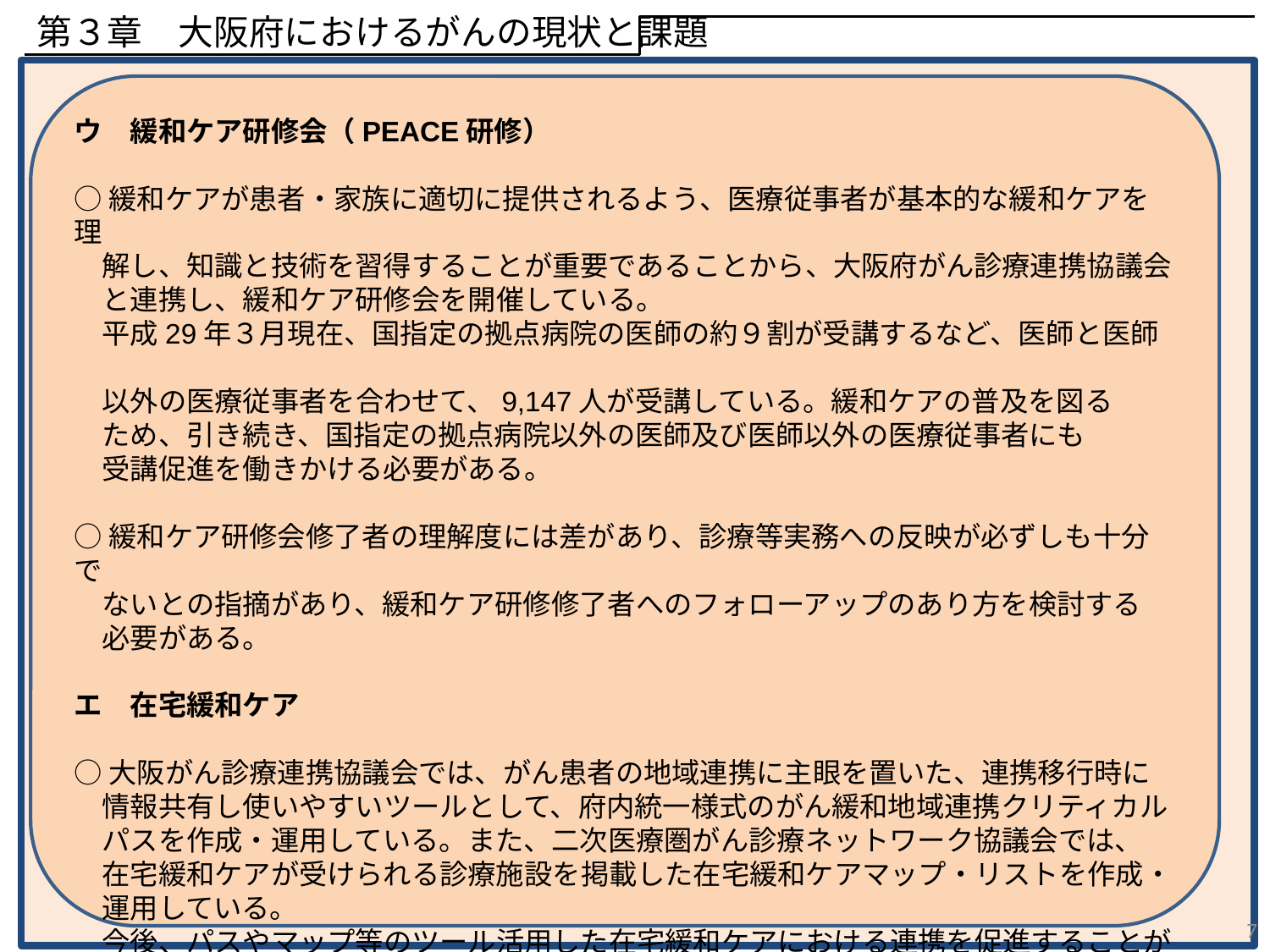

第３章　大阪府におけるがんの現状と課題

ウ　緩和ケア研修会（PEACE研修）

○緩和ケアが患者・家族に適切に提供されるよう、医療従事者が基本的な緩和ケアを理
　解し、知識と技術を習得することが重要であることから、大阪府がん診療連携協議会
　と連携し、緩和ケア研修会を開催している。
　平成29年３月現在、国指定の拠点病院の医師の約９割が受講するなど、医師と医師
　以外の医療従事者を合わせて、9,147人が受講している。緩和ケアの普及を図る
　ため、引き続き、国指定の拠点病院以外の医師及び医師以外の医療従事者にも
　受講促進を働きかける必要がある。

○緩和ケア研修会修了者の理解度には差があり、診療等実務への反映が必ずしも十分で
　ないとの指摘があり、緩和ケア研修修了者へのフォローアップのあり方を検討する
　必要がある。

エ　在宅緩和ケア

○大阪がん診療連携協議会では、がん患者の地域連携に主眼を置いた、連携移行時に
　情報共有し使いやすいツールとして、府内統一様式のがん緩和地域連携クリティカル
　パスを作成・運用している。また、二次医療圏がん診療ネットワーク協議会では、
　在宅緩和ケアが受けられる診療施設を掲載した在宅緩和ケアマップ・リストを作成・
　運用している。
　今後、パスやマップ等のツール活用した在宅緩和ケアにおける連携を促進することが
　必要である。

7